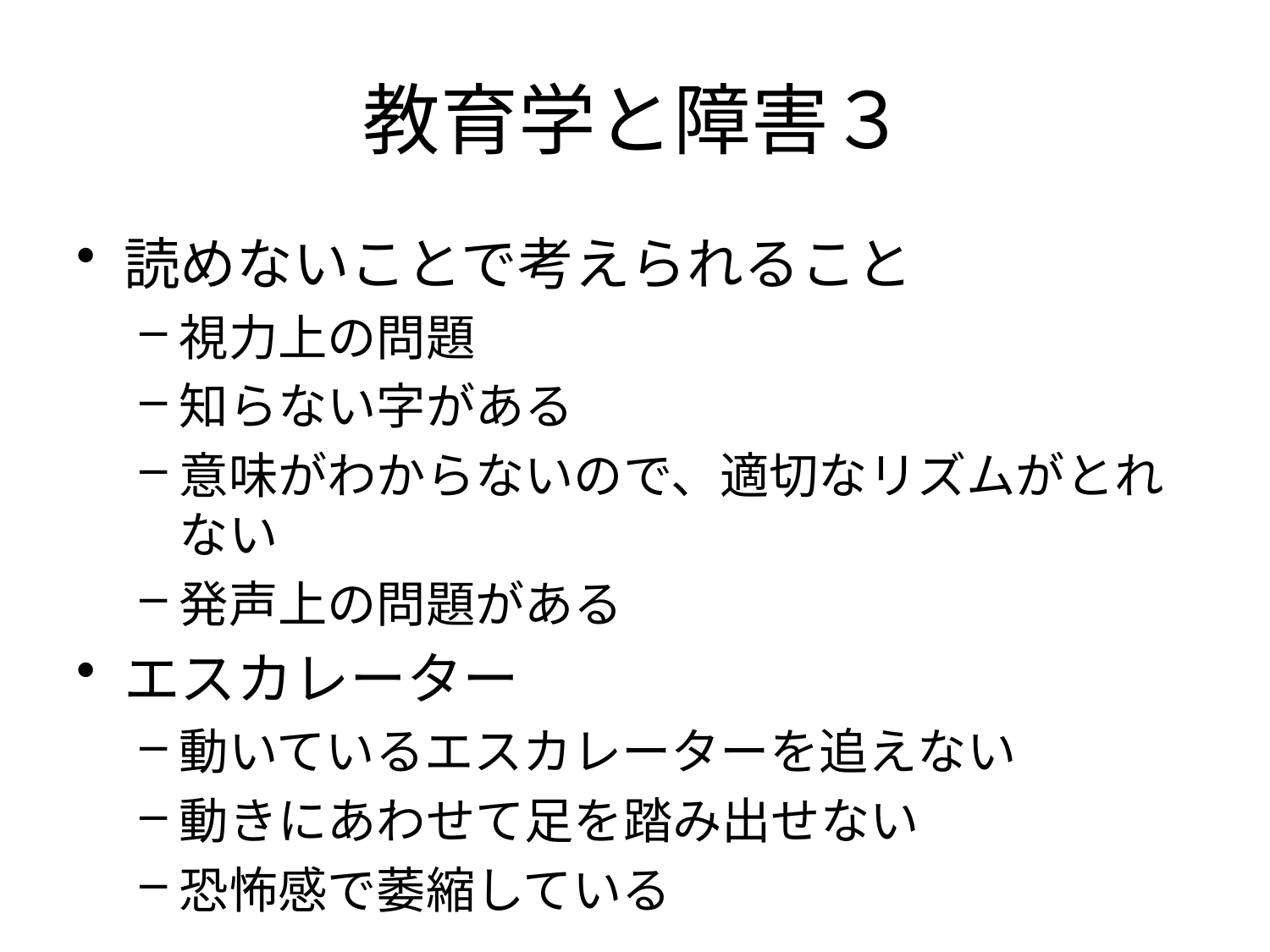

# 教育学と障害３
読めないことで考えられること
視力上の問題
知らない字がある
意味がわからないので、適切なリズムがとれない
発声上の問題がある
エスカレーター
動いているエスカレーターを追えない
動きにあわせて足を踏み出せない
恐怖感で萎縮している